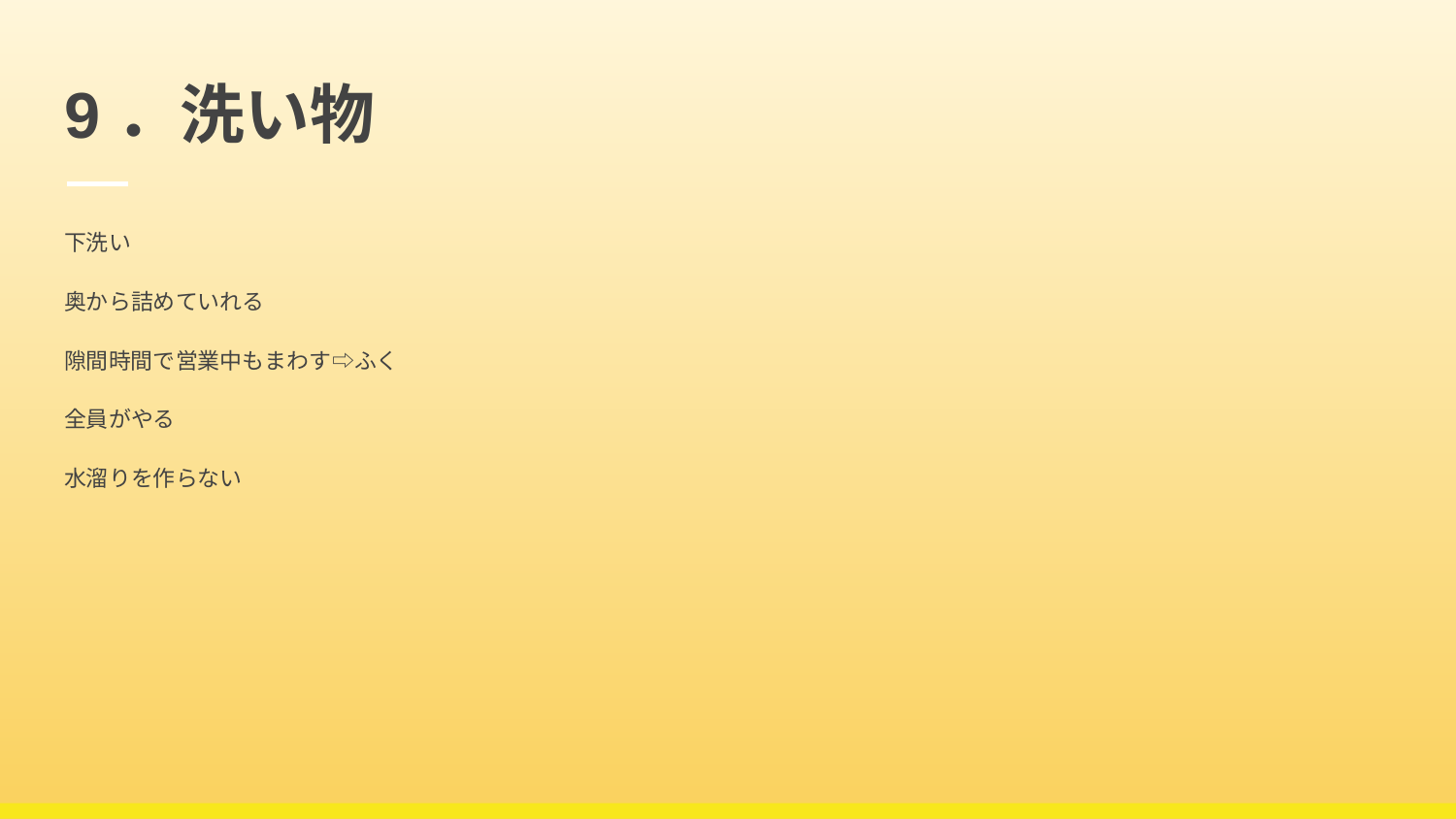

# 9．洗い物
下洗い
奥から詰めていれる
隙間時間で営業中もまわす⇨ふく
全員がやる
水溜りを作らない